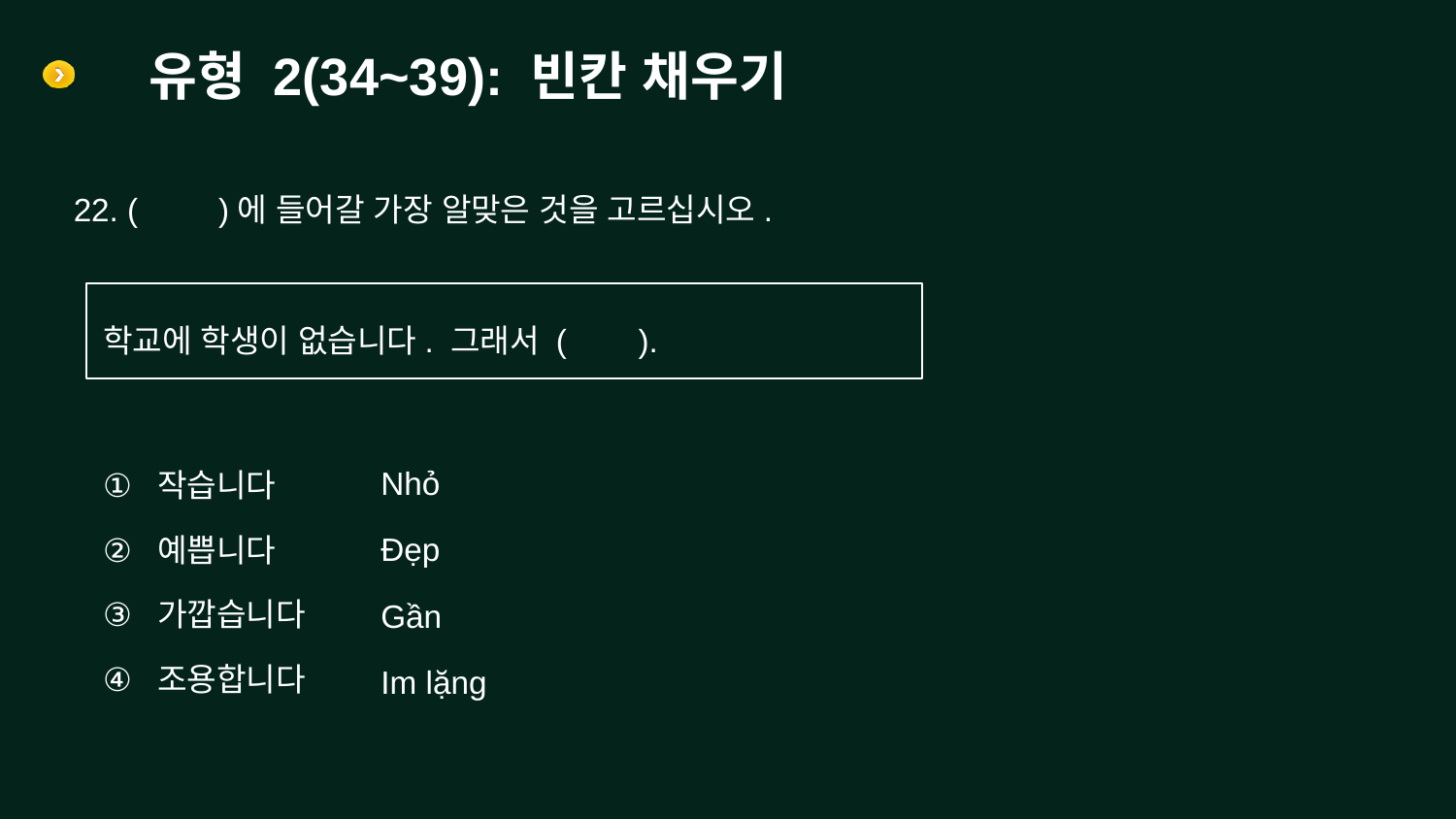

# 유형 2(34~39): 빈칸 채우기
22. (         )에 들어갈 가장 알맞은 것을 고르십시오.
학교에 학생이 없습니다. 그래서 (        ).
작습니다
예쁩니다
가깝습니다
조용합니다
Nhỏ
Đẹp
Gần
Im lặng